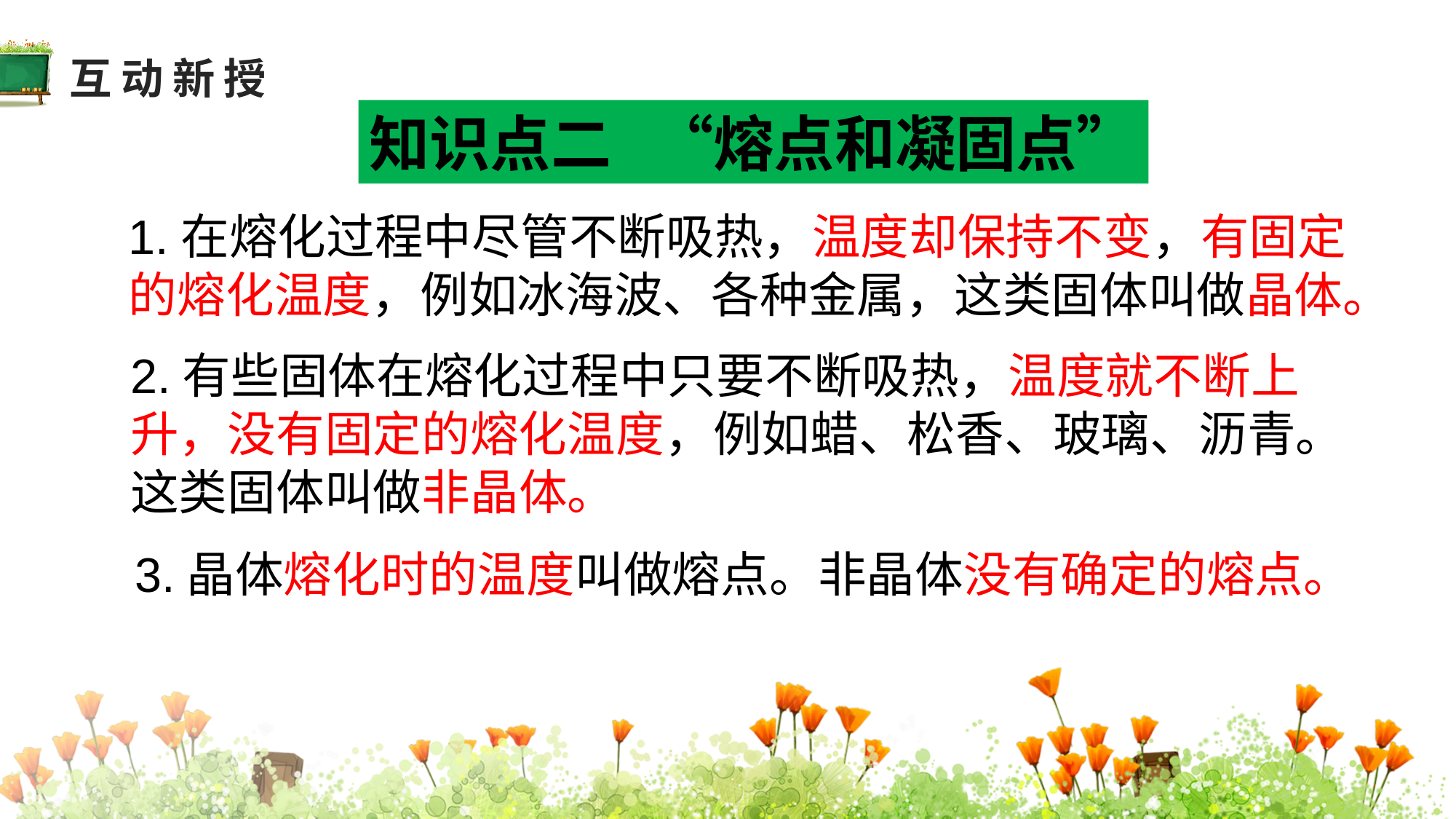

互动新授
知识点二   “熔点和凝固点”
1.在熔化过程中尽管不断吸热，温度却保持不变，有固定的熔化温度，例如冰海波、各种金属，这类固体叫做晶体。
2.有些固体在熔化过程中只要不断吸热，温度就不断上升，没有固定的熔化温度，例如蜡、松香、玻璃、沥青。这类固体叫做非晶体。
3.晶体熔化时的温度叫做熔点。非晶体没有确定的熔点。